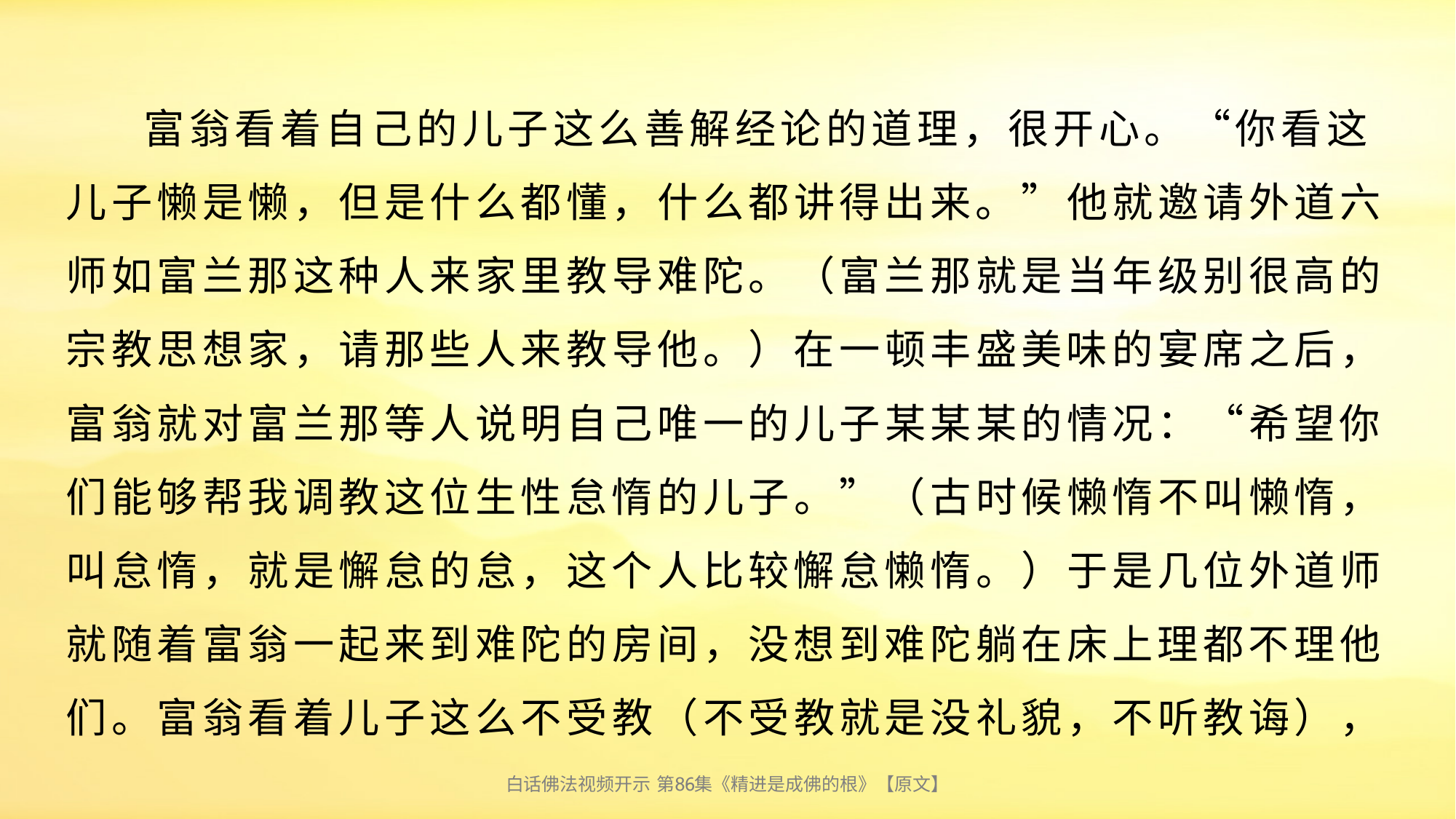

# 富翁看着自己的儿子这么善解经论的道理，很开心。“你看这儿子懒是懒，但是什么都懂，什么都讲得出来。”他就邀请外道六师如富兰那这种人来家里教导难陀。（富兰那就是当年级别很高的宗教思想家，请那些人来教导他。）在一顿丰盛美味的宴席之后，富翁就对富兰那等人说明自己唯一的儿子某某某的情况：“希望你们能够帮我调教这位生性怠惰的儿子。”（古时候懒惰不叫懒惰，叫怠惰，就是懈怠的怠，这个人比较懈怠懒惰。）于是几位外道师就随着富翁一起来到难陀的房间，没想到难陀躺在床上理都不理他们。富翁看着儿子这么不受教（不受教就是没礼貌，不听教诲），
白话佛法视频开示 第86集《精进是成佛的根》【原文】